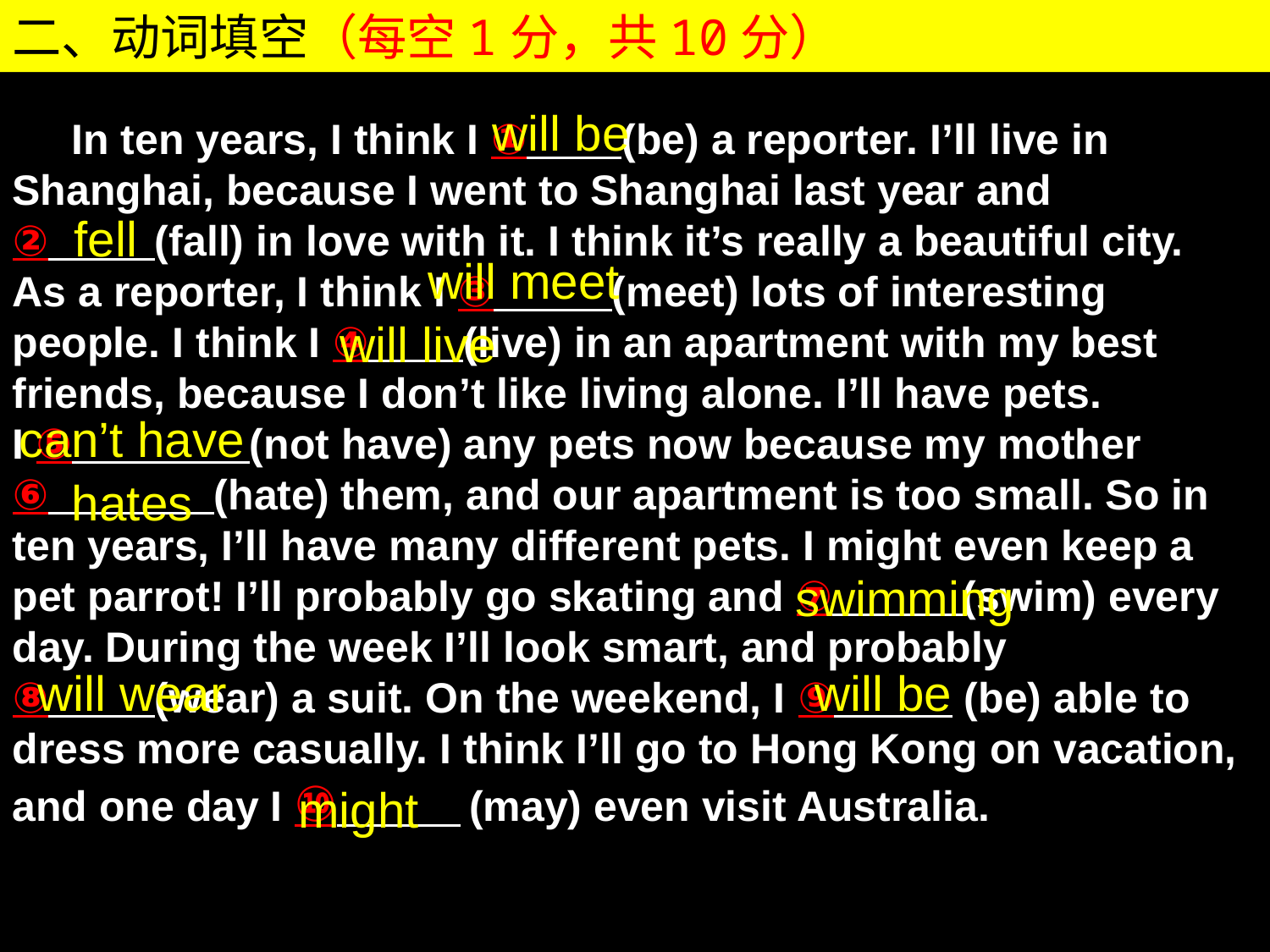

二、动词填空（每空1分，共10分）
will be
     In ten years, I think I ①        (be) a reporter. I’ll live in Shanghai, because I went to Shanghai last year and               ②         (fall) in love with it. I think it’s really a beautiful city.
As a reporter, I think I ③          (meet) lots of interesting people. I think I ④        (live) in an apartment with my best friends, because I don’t like living alone. I’ll have pets.
I ⑤               (not have) any pets now because my mother
⑥              (hate) them, and our apartment is too small. So in ten years, I’ll have many different pets. I might even keep a pet parrot! I’ll probably go skating and ⑦           (swim) every day. During the week I’ll look smart, and probably
⑧         (wear) a suit. On the weekend, I ⑨           (be) able to dress more casually. I think I’ll go to Hong Kong on vacation, and one day I ⑩          (may) even visit Australia.

fell
will meet
will live
can’t have
hates
swimming
will wear
will be
might